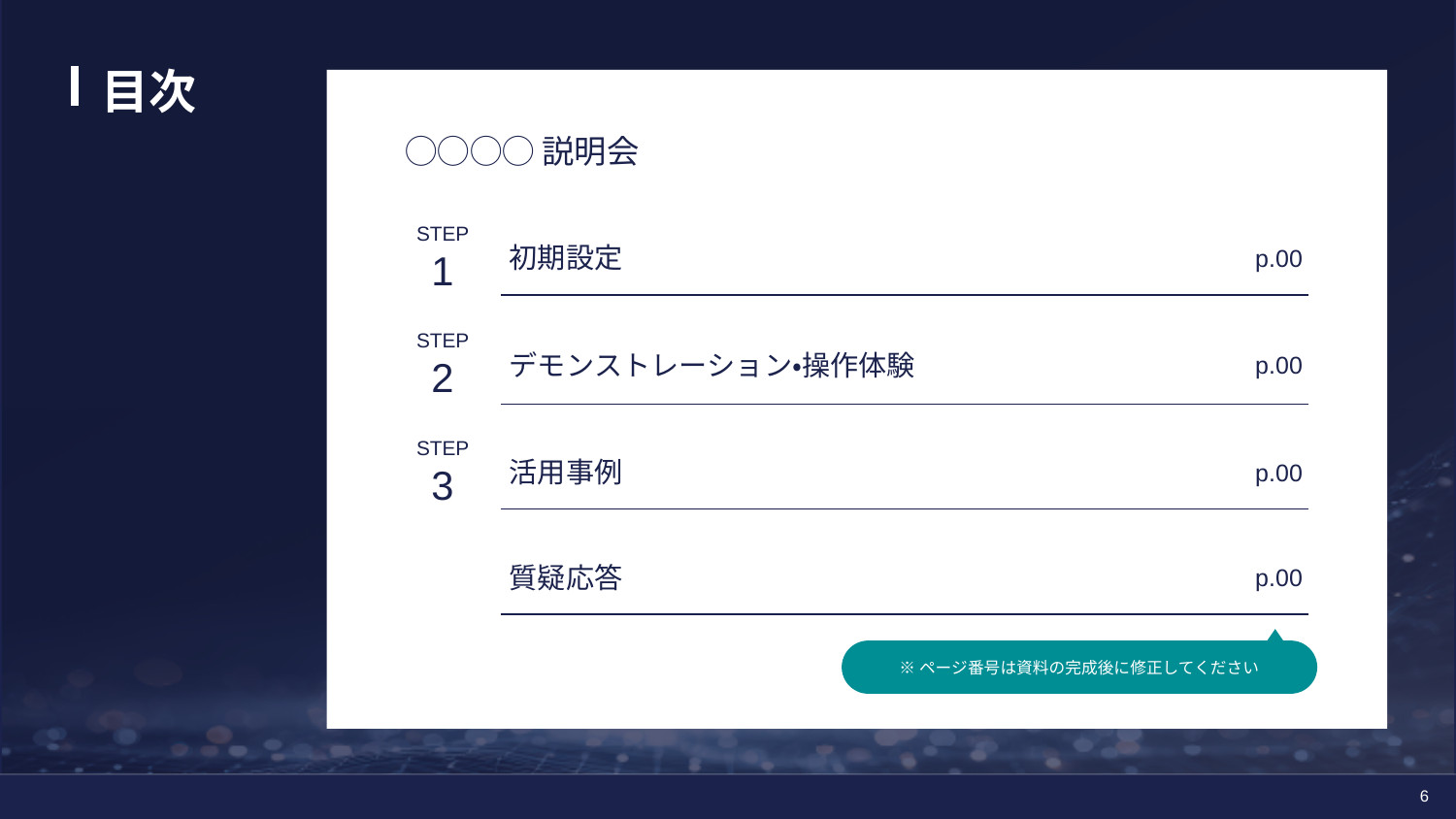

目次
◯◯◯◯説明会
STEP
1
初期設定
p.00
STEP
2
デモンストレーション・操作体験
p.00
STEP
3
活用事例
p.00
質疑応答
p.00

※ページ番号は資料の完成後に修正してください
6